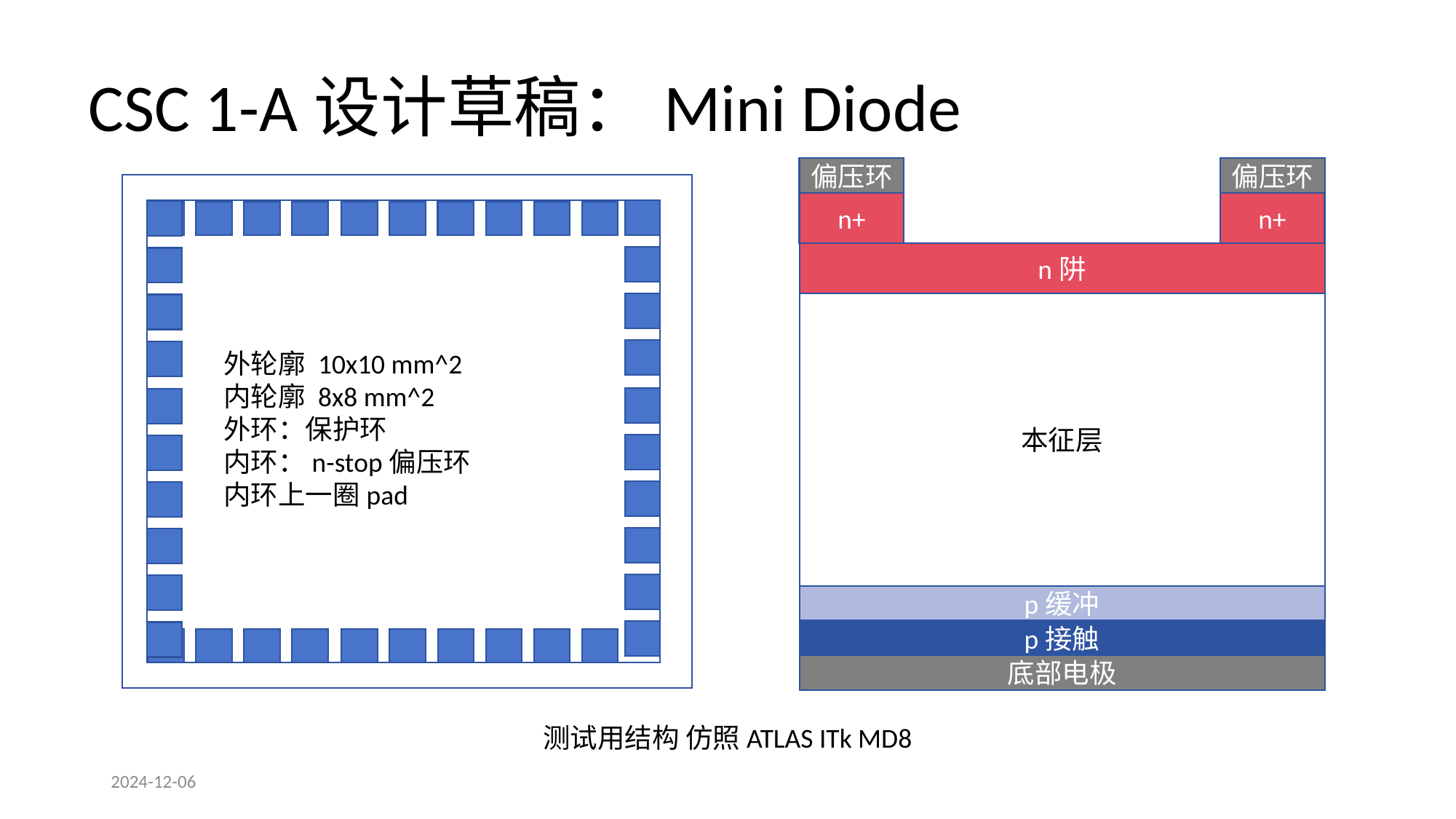

CSC 1-A设计草稿：Mini Diode
偏压环
偏压环

n+
n+

n阱
本征层
外轮廓 10x10 mm^2
内轮廓 8x8 mm^2
外环：保护环
内环：n-stop偏压环
内环上一圈pad

p缓冲
p接触

底部电极
测试用结构 仿照ATLAS ITk MD8
2024-12-06
8